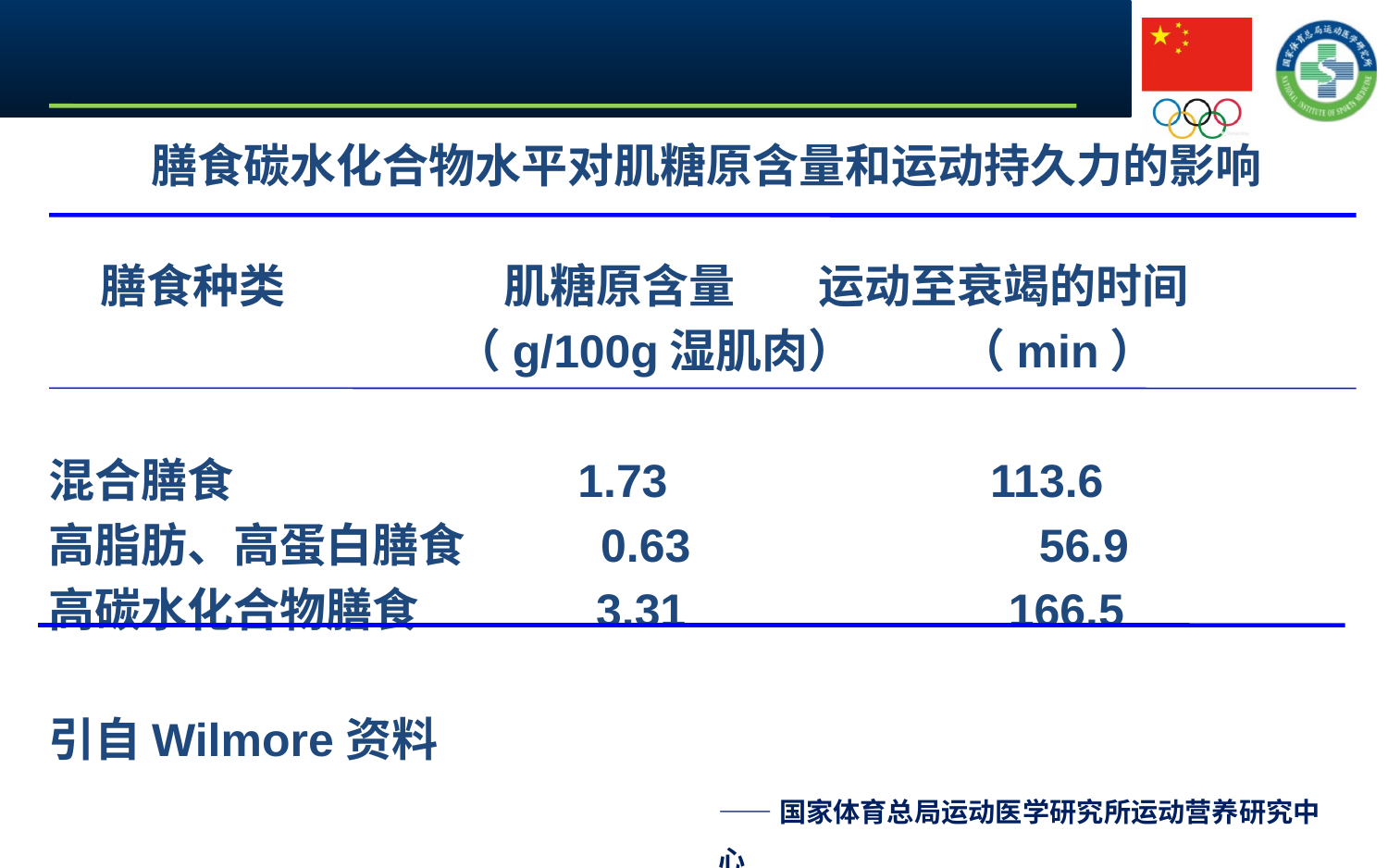

膳食碳水化合物水平对肌糖原含量和运动持久力的影响
膳食种类                     肌糖原含量        运动至衰竭的时间
                                      （g/100g湿肌肉）          （min）

混合膳食                                1.73                         113.6
高脂肪、高蛋白膳食            0.63                           56.9
高碳水化合物膳食                3.31                         166.5

引自Wilmore资料